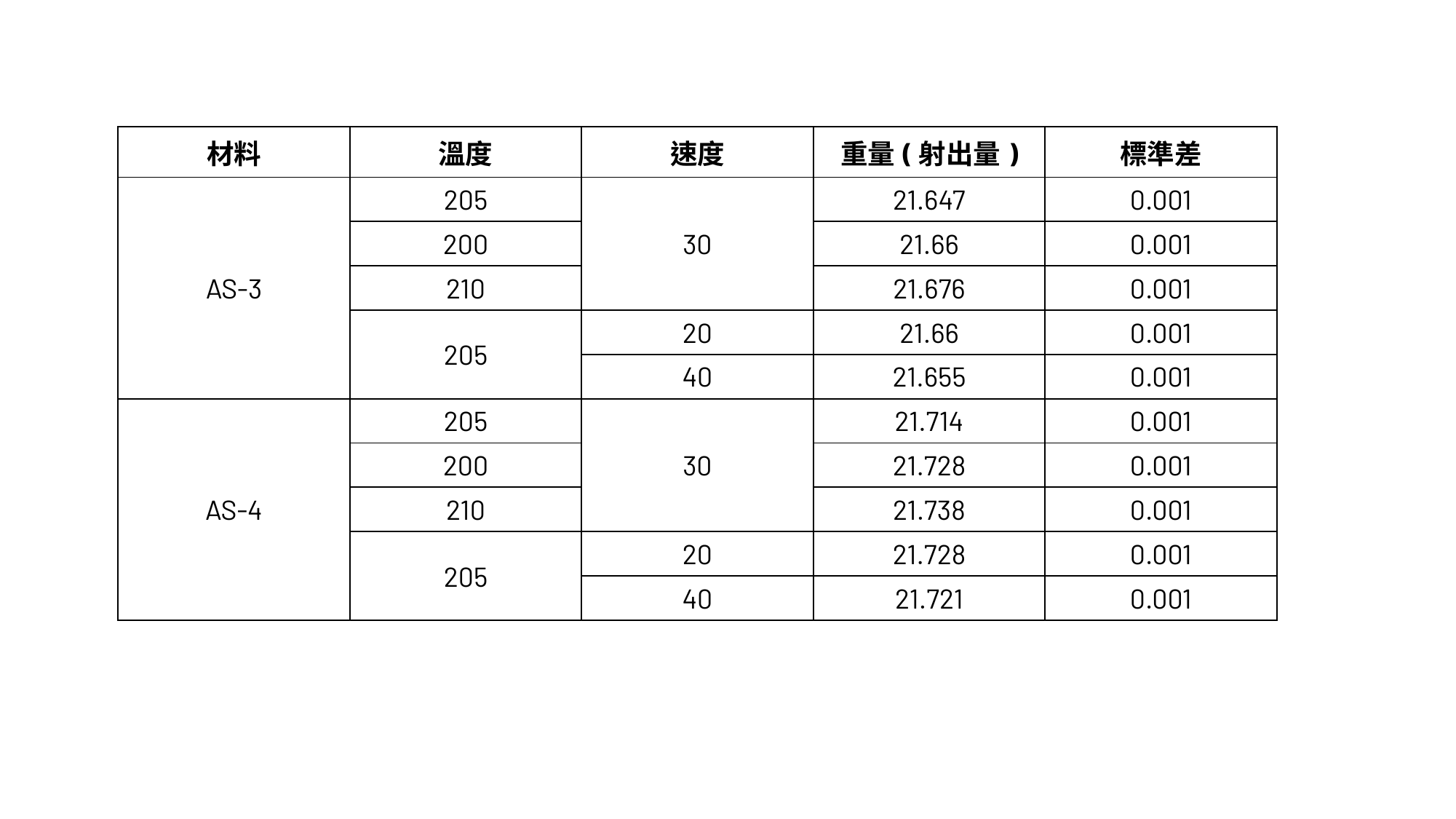

| 材料 | 溫度 | 速度 | 重量(射出量) | 標準差 |
| --- | --- | --- | --- | --- |
| AS-3 | 205 | 30 | 21.647 | 0.001 |
|  | 200 |  | 21.66 | 0.001 |
|  | 210 |  | 21.676 | 0.001 |
|  | 205 | 20 | 21.66 | 0.001 |
|  |  | 40 | 21.655 | 0.001 |
| AS-4 | 205 | 30 | 21.714 | 0.001 |
|  | 200 |  | 21.728 | 0.001 |
|  | 210 |  | 21.738 | 0.001 |
|  | 205 | 20 | 21.728 | 0.001 |
|  |  | 40 | 21.721 | 0.001 |